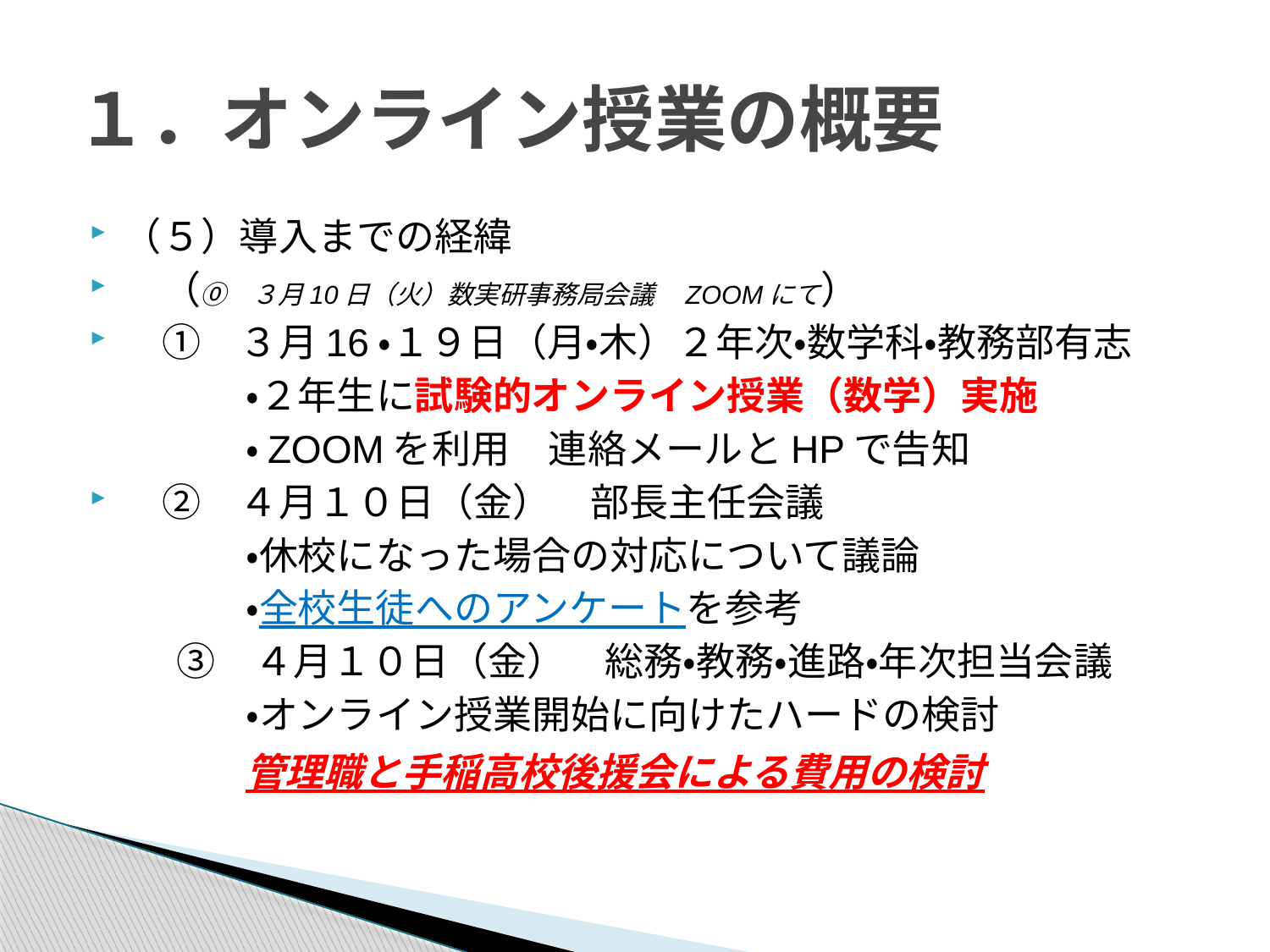

# １．オンライン授業の概要
（５）導入までの経緯
　（⓪　３月10日（火）数実研事務局会議　ZOOMにて）
　①　３月16・１９日（月・木）２年次・数学科・教務部有志
　　　　・２年生に試験的オンライン授業（数学）実施
　　　　・ZOOMを利用　連絡メールとHPで告知
　②　４月１０日（金）　部長主任会議
　　　　・休校になった場合の対応について議論
　　　　・全校生徒へのアンケートを参考
　 　③　４月１０日（金）　総務・教務・進路・年次担当会議
　　　　・オンライン授業開始に向けたハードの検討
　　　　管理職と手稲高校後援会による費用の検討